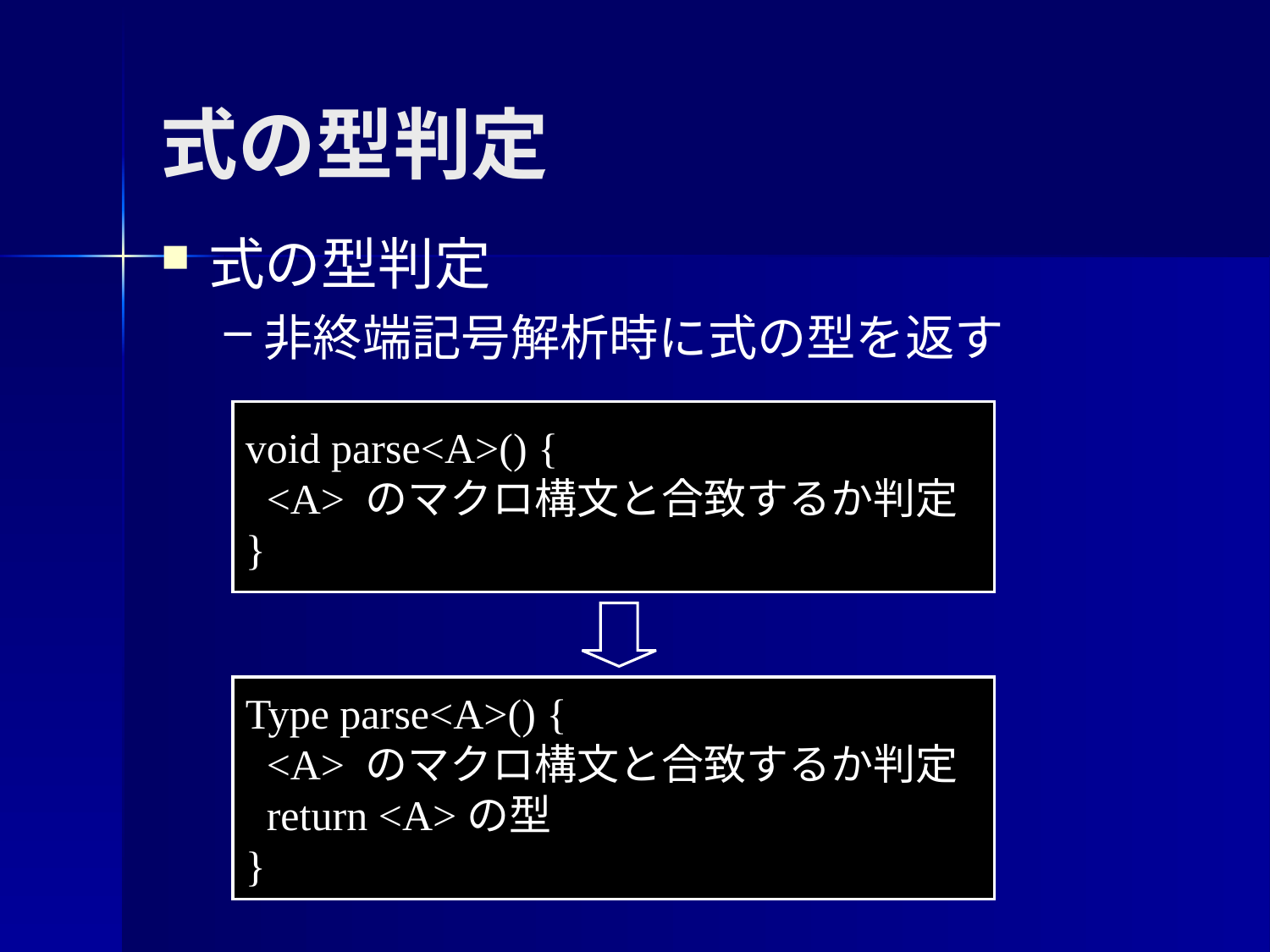

式の型判定
式の型判定
非終端記号解析時に式の型を返す
void parse<A>() {
  <A> のマクロ構文と合致するか判定
}

Type parse<A>() {
  <A> のマクロ構文と合致するか判定
  return <A>の型
}